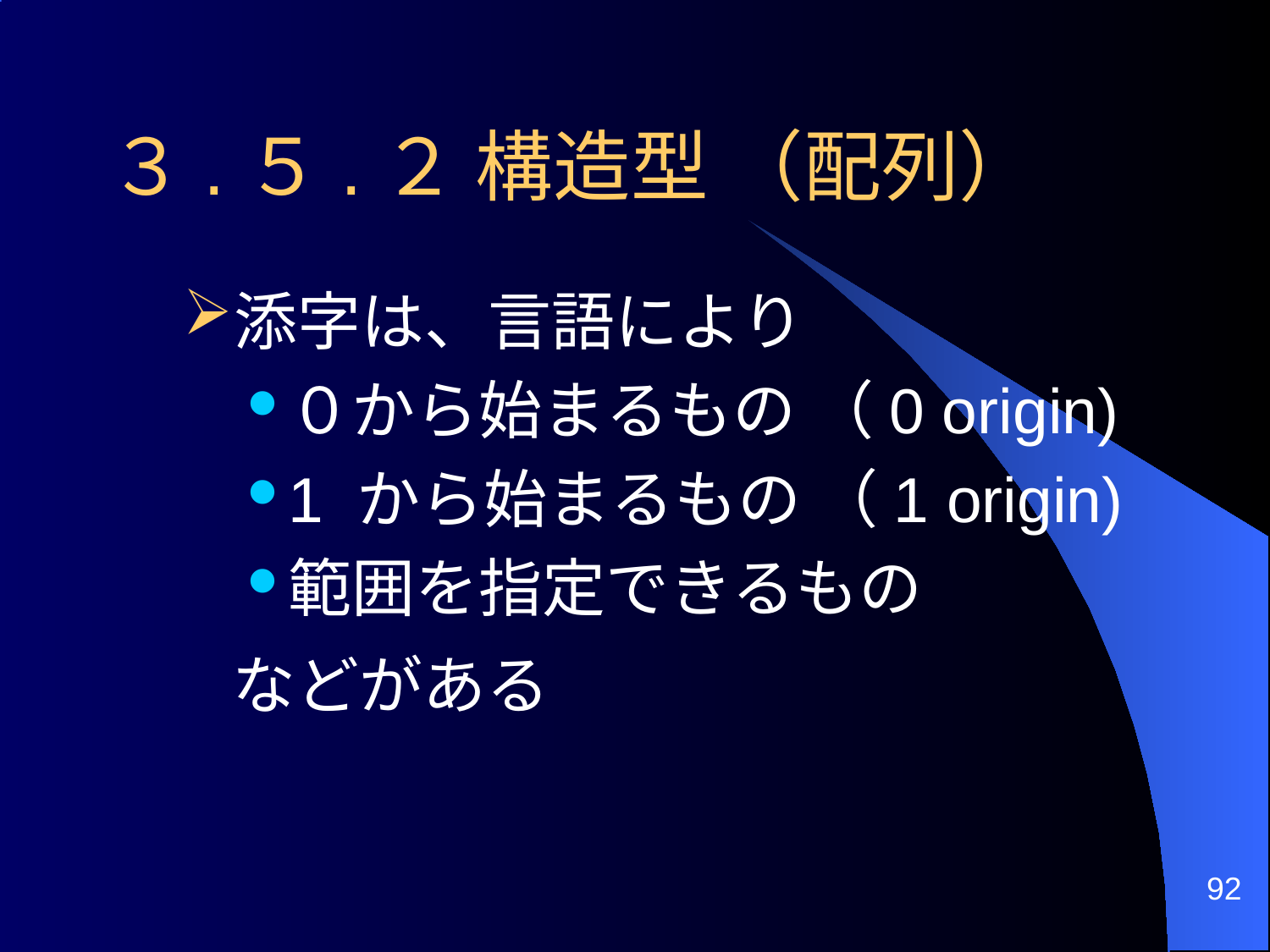

# ３.５.２ 構造型 （配列）
添字は、言語により
０から始まるもの （0 origin)
1 から始まるもの （1 origin)
範囲を指定できるもの
  などがある

92